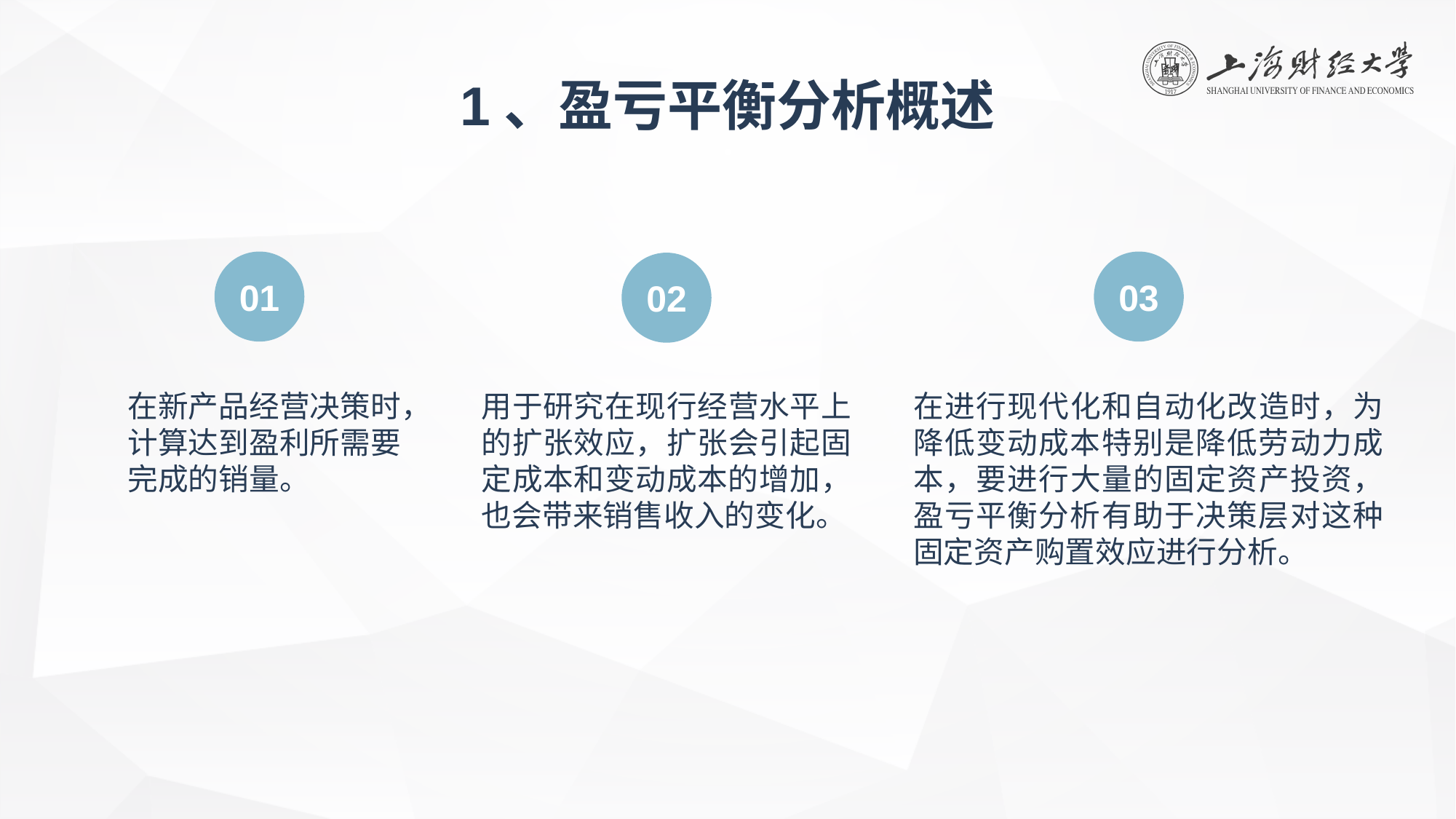

1、盈亏平衡分析概述
01
03
02
在新产品经营决策时，计算达到盈利所需要完成的销量。
用于研究在现行经营水平上的扩张效应，扩张会引起固定成本和变动成本的增加，也会带来销售收入的变化。
在进行现代化和自动化改造时，为降低变动成本特别是降低劳动力成本，要进行大量的固定资产投资，盈亏平衡分析有助于决策层对这种固定资产购置效应进行分析。